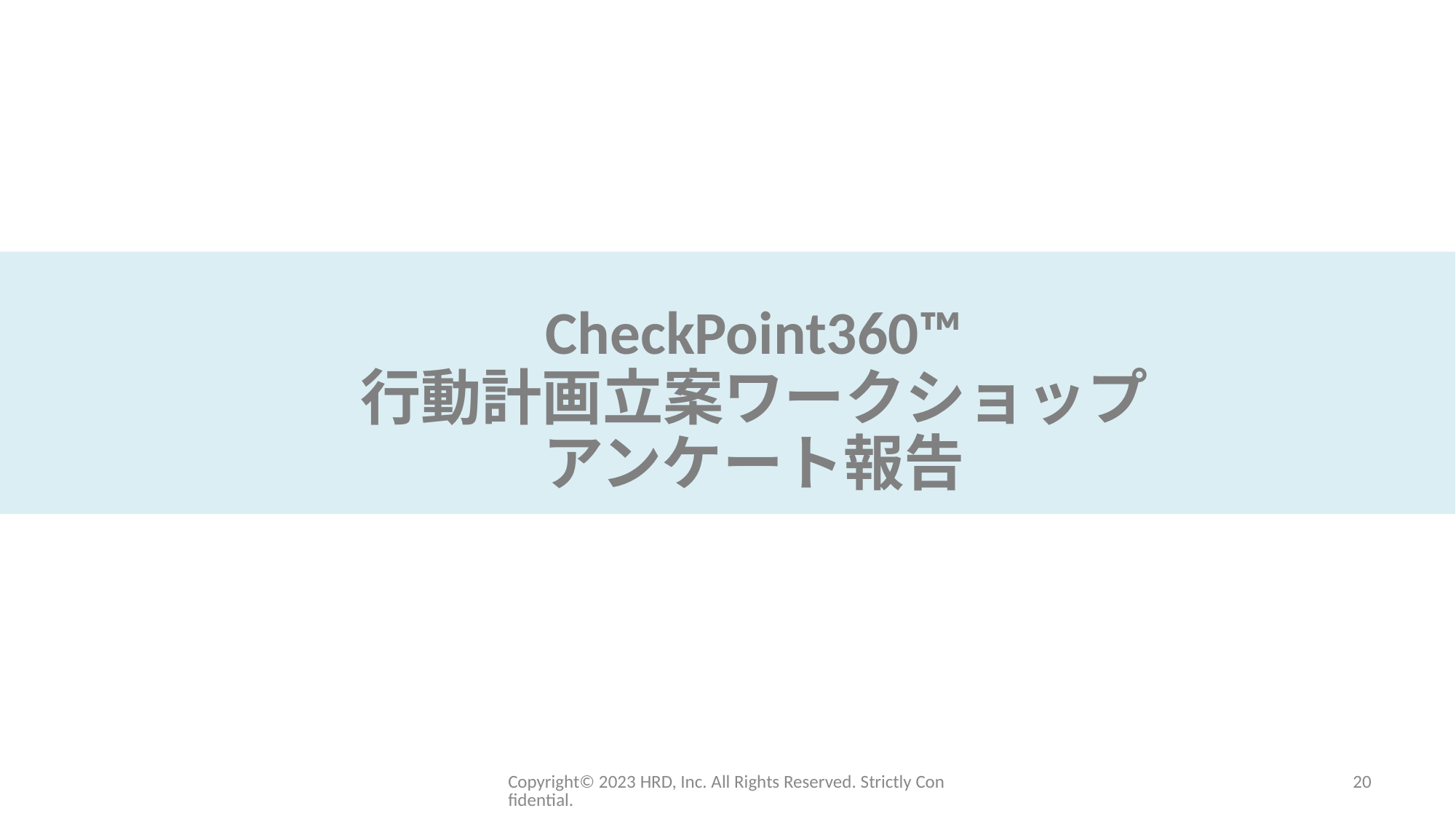

CheckPoint360™
行動計画立案ワークショップ
アンケート報告

Copyright©️ 2023 HRD, Inc. All Rights Reserved. Strictly Confidential.
20